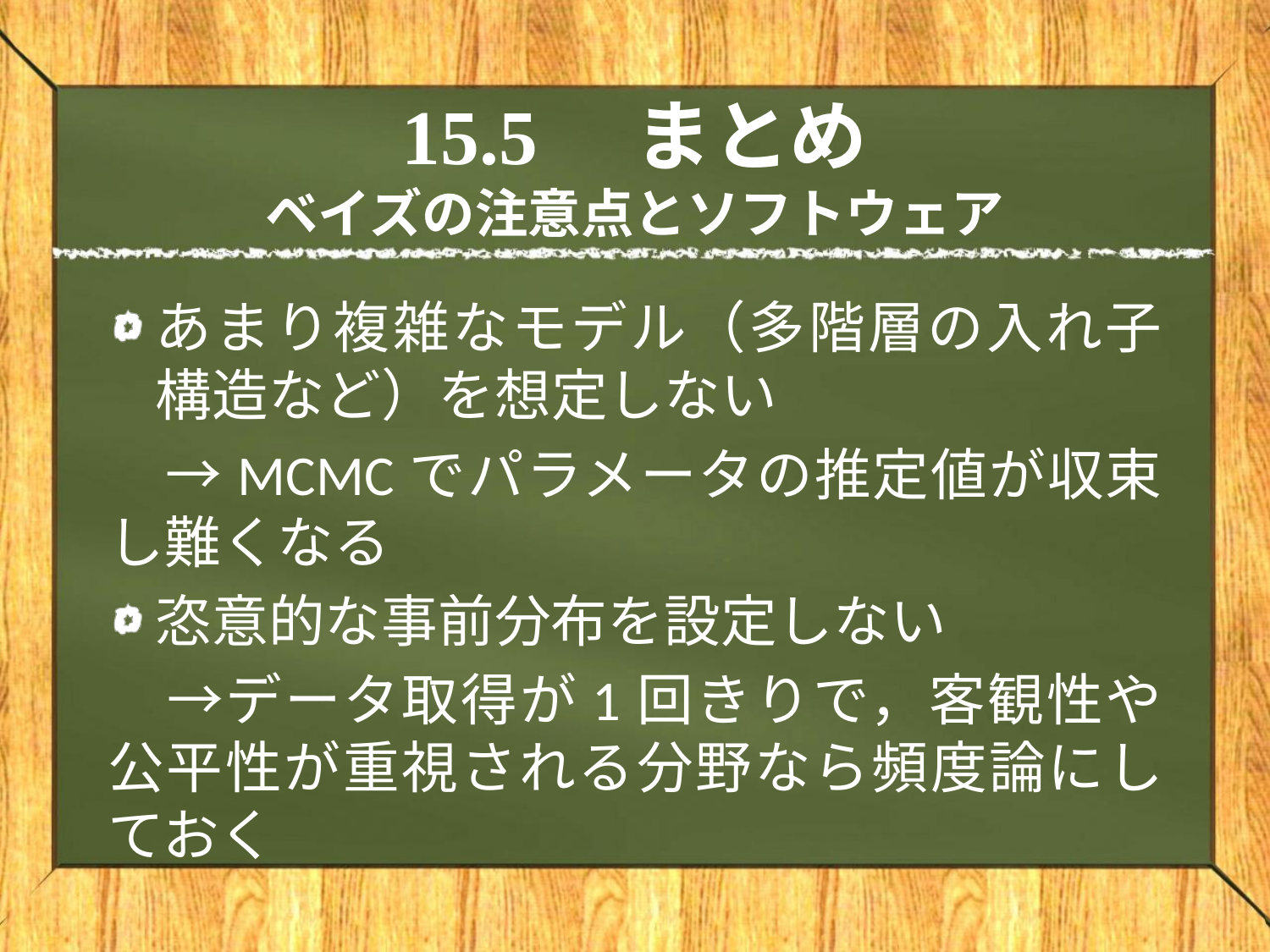

# 15.5　まとめ ベイズの注意点とソフトウェア
あまり複雑なモデル（多階層の入れ子構造など）を想定しない
　→MCMCでパラメータの推定値が収束し難くなる
恣意的な事前分布を設定しない
　→データ取得が1回きりで，客観性や公平性が重視される分野なら頻度論にしておく